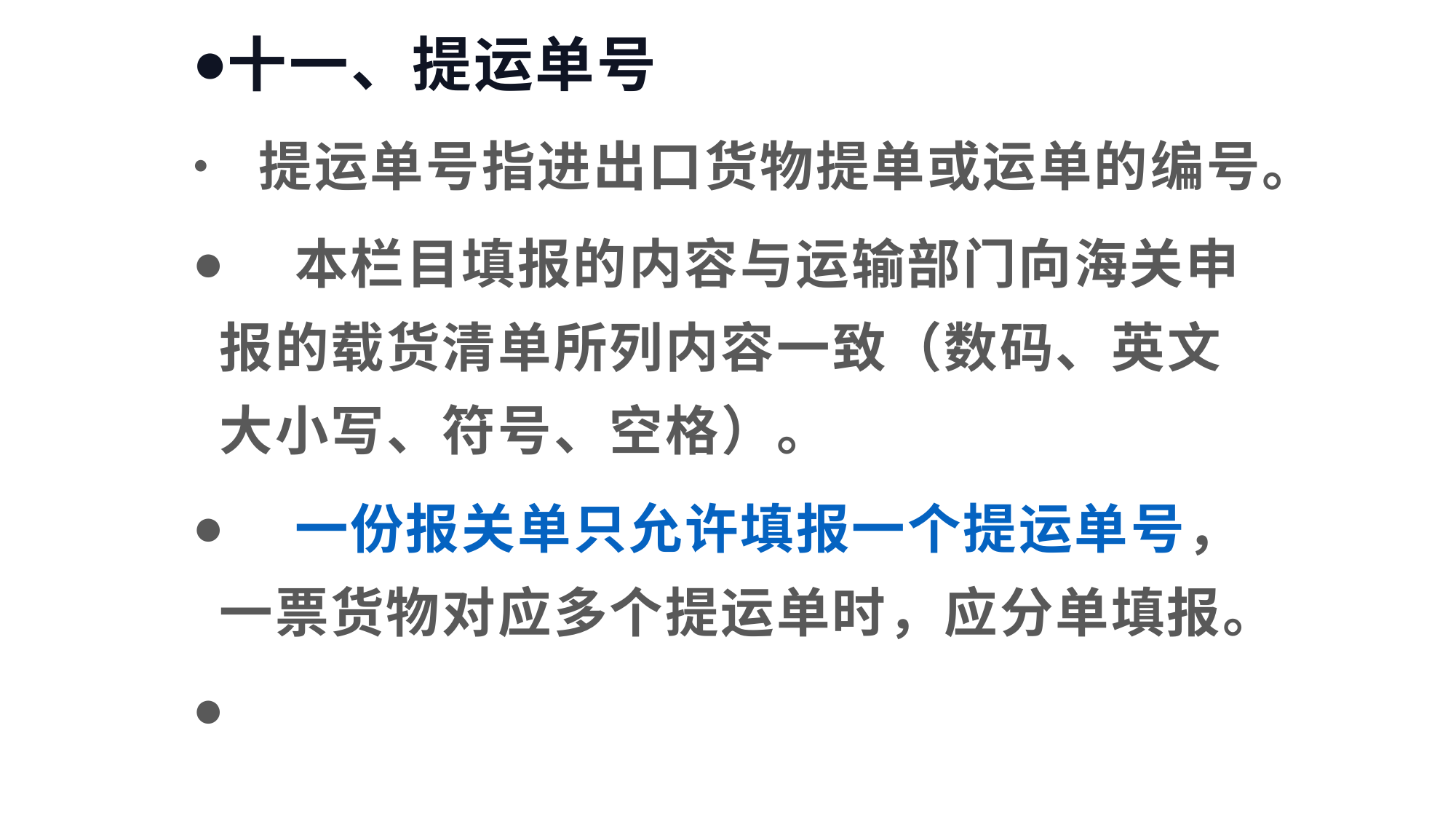

十一、提运单号
    提运单号指进出口货物提单或运单的编号。
    本栏目填报的内容与运输部门向海关申报的载货清单所列内容一致（数码、英文大小写、符号、空格）。
    一份报关单只允许填报一个提运单号，一票货物对应多个提运单时，应分单填报。